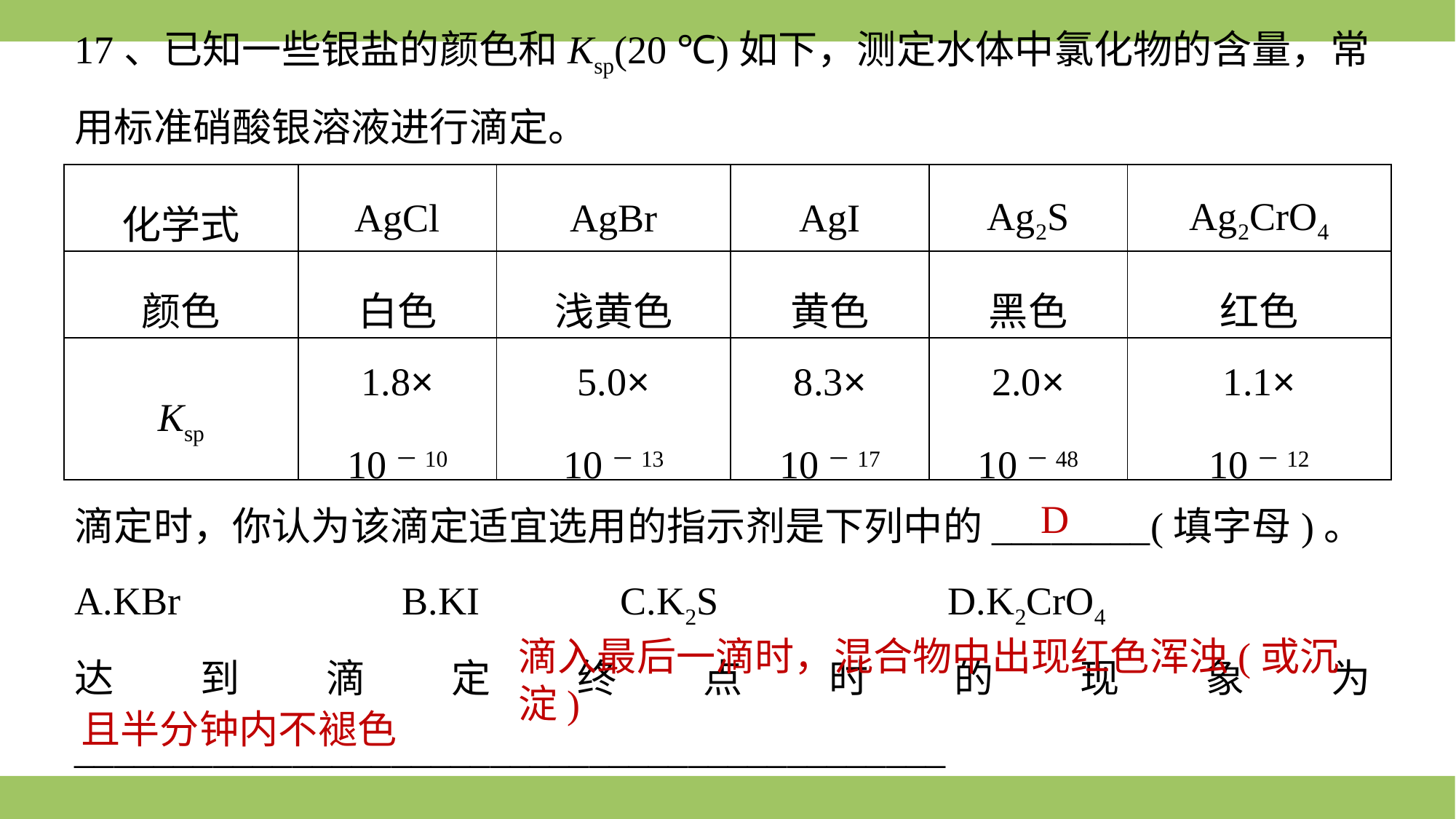

17、已知一些银盐的颜色和Ksp(20 ℃)如下，测定水体中氯化物的含量，常用标准硝酸银溶液进行滴定。
| 化学式 | AgCl | AgBr | AgI | Ag2S | Ag2CrO4 |
| --- | --- | --- | --- | --- | --- |
| 颜色 | 白色 | 浅黄色 | 黄色 | 黑色 | 红色 |
| Ksp | 1.8× 10－10 | 5.0× 10－13 | 8.3× 10－17 | 2.0× 10－48 | 1.1× 10－12 |
滴定时，你认为该滴定适宜选用的指示剂是下列中的________(填字母)。
A.KBr  		B.KI  		C.K2S  		D.K2CrO4
达到滴定终点时的现象为____________________________________________
_________________。
D
滴入最后一滴时，混合物中出现红色浑浊(或沉淀)
且半分钟内不褪色